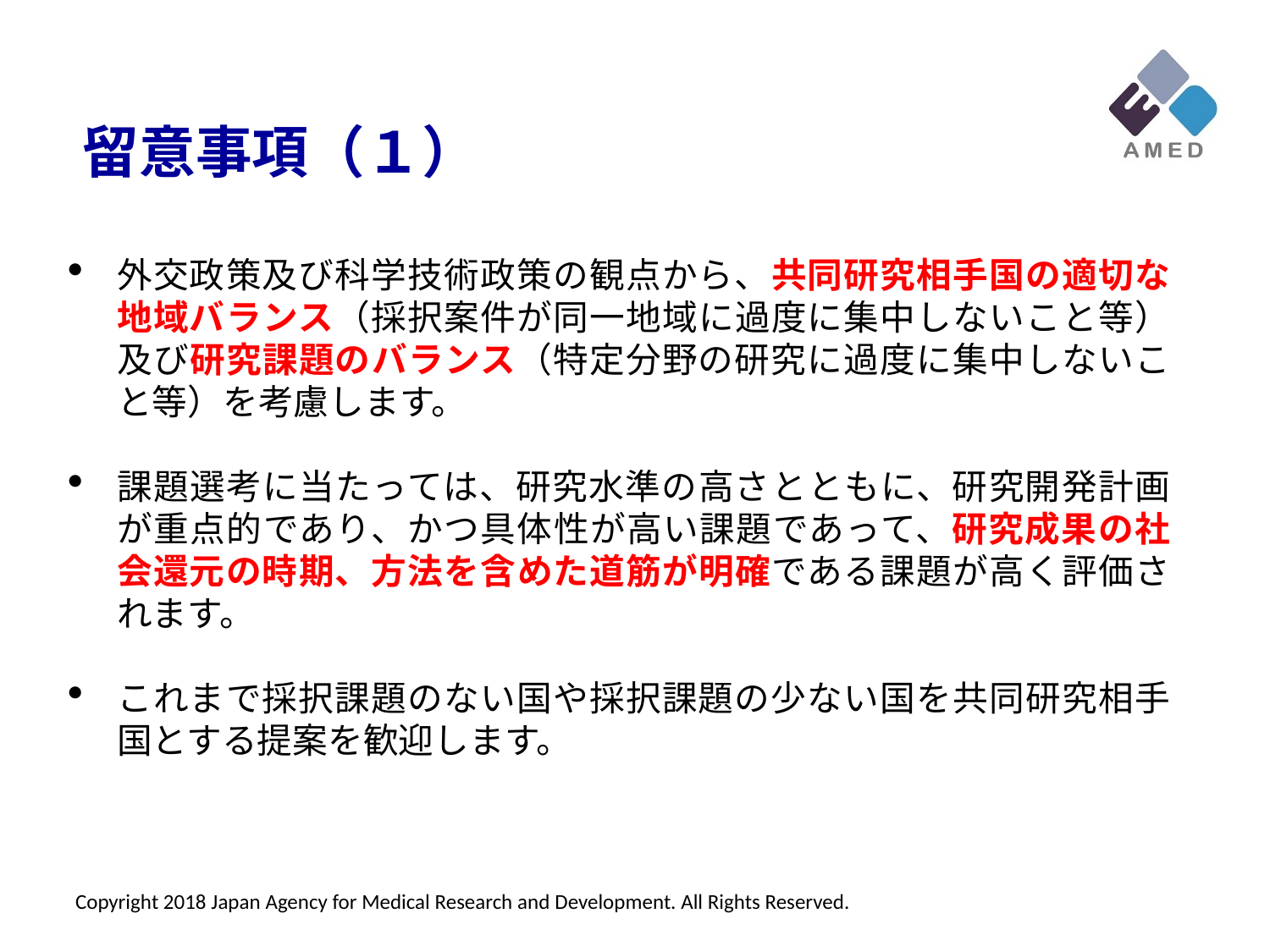

留意事項（１）
外交政策及び科学技術政策の観点から、共同研究相手国の適切な地域バランス（採択案件が同一地域に過度に集中しないこと等）及び研究課題のバランス（特定分野の研究に過度に集中しないこと等）を考慮します。

課題選考に当たっては、研究水準の高さとともに、研究開発計画が重点的であり、かつ具体性が高い課題であって、研究成果の社会還元の時期、方法を含めた道筋が明確である課題が高く評価されます。

これまで採択課題のない国や採択課題の少ない国を共同研究相手国とする提案を歓迎します。
Copyright 2018 Japan Agency for Medical Research and Development. All Rights Reserved.